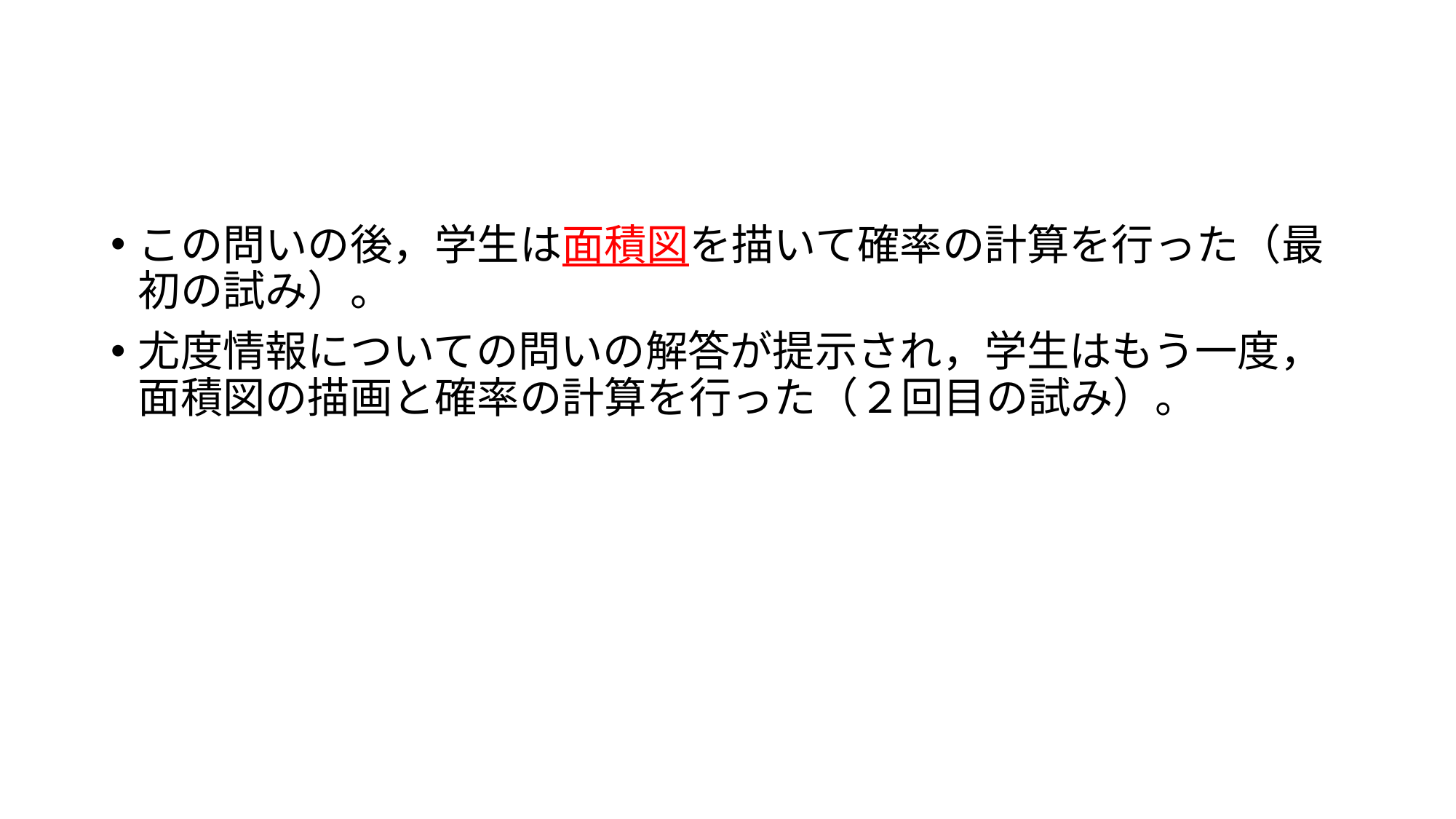

#
この問いの後，学生は面積図を描いて確率の計算を行った（最初の試み）。
尤度情報についての問いの解答が提示され，学生はもう一度，面積図の描画と確率の計算を行った（２回目の試み）。